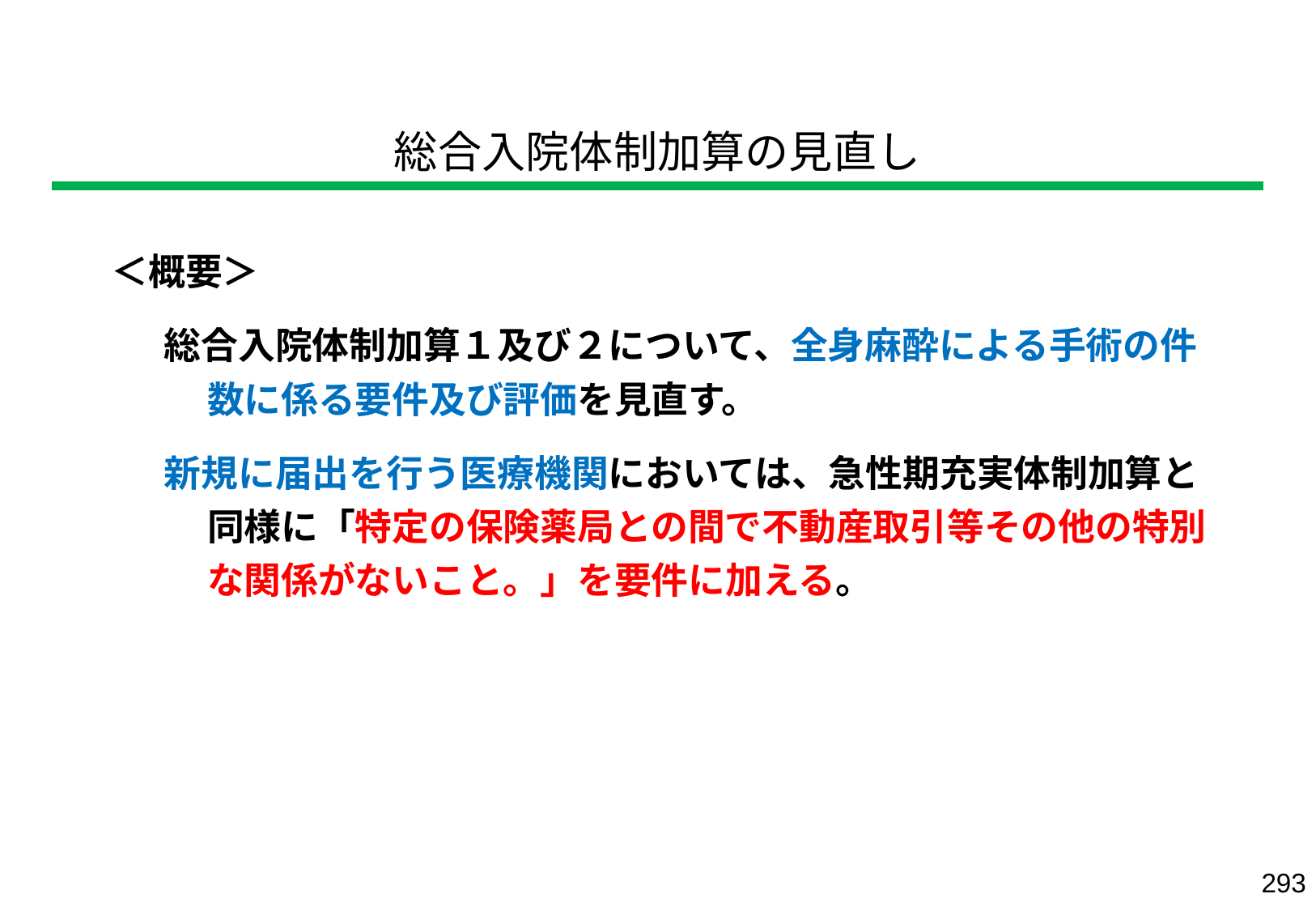

| 総合入院体制加算の見直し |
| --- |
| ＜概要＞ 総合入院体制加算１及び２について、全身麻酔による手術の件数に係る要件及び評価を見直す。 新規に届出を行う医療機関においては、急性期充実体制加算と同様に「特定の保険薬局との間で不動産取引等その他の特別な関係がないこと。」を要件に加える。 |
| --- |
293